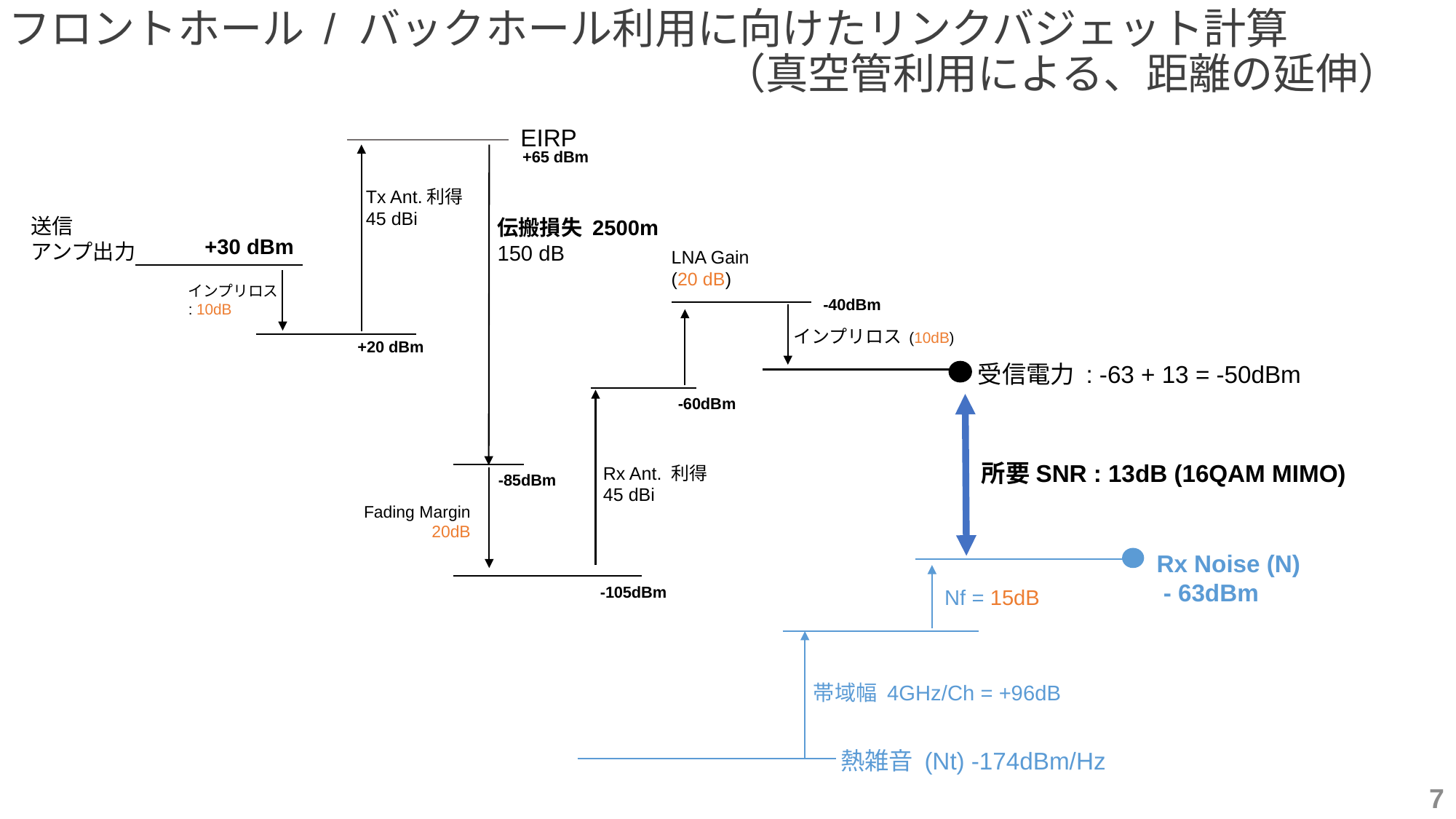

# フロントホール / バックホール利用に向けたリンクバジェット計算 　　　　（真空管利用による、距離の延伸）
EIRP
+65 dBm
Tx Ant.利得
45 dBi
送信
アンプ出力
伝搬損失 2500m
150 dB

+30 dBm
LNA Gain
(20 dB)
インプリロス
: 10dB
-40dBm
インプリロス (10dB)
+20 dBm
受信電力 : -63 + 13 = -50dBm

-60dBm
所要SNR : 13dB (16QAM MIMO)
Rx Ant. 利得
45 dBi
-85dBm
Fading Margin
20dB
Rx Noise (N)
 - 63dBm

-105dBm
Nf = 15dB
帯域幅 4GHz/Ch = +96dB
熱雑音 (Nt) -174dBm/Hz